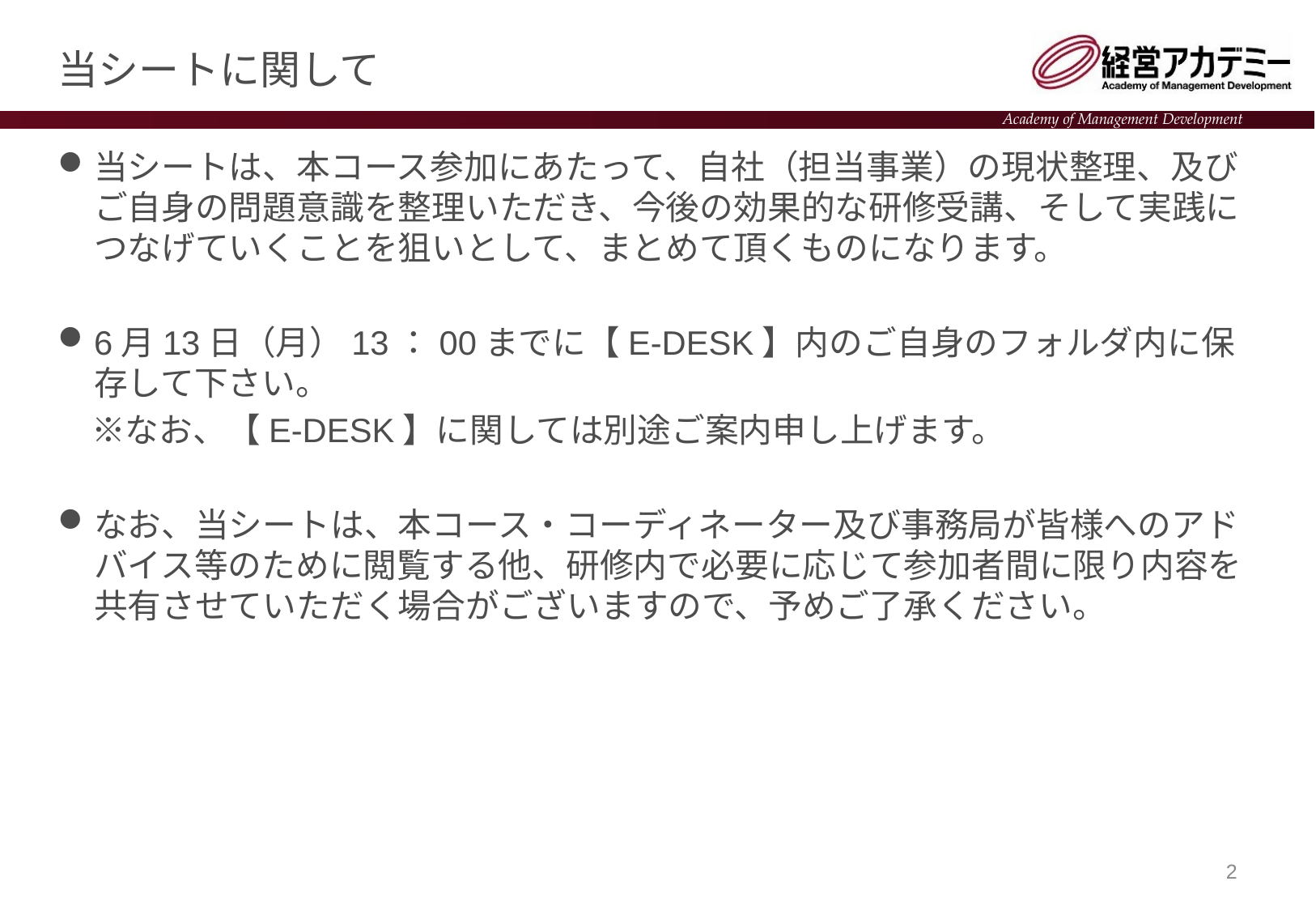

# 当シートに関して
当シートは、本コース参加にあたって、自社（担当事業）の現状整理、及びご自身の問題意識を整理いただき、今後の効果的な研修受講、そして実践につなげていくことを狙いとして、まとめて頂くものになります。

6月13日（月）13：00までに【E-DESK】内のご自身のフォルダ内に保存して下さい。
　※なお、【E-DESK】に関しては別途ご案内申し上げます。

なお、当シートは、本コース・コーディネーター及び事務局が皆様へのアドバイス等のために閲覧する他、研修内で必要に応じて参加者間に限り内容を共有させていただく場合がございますので、予めご了承ください。

2